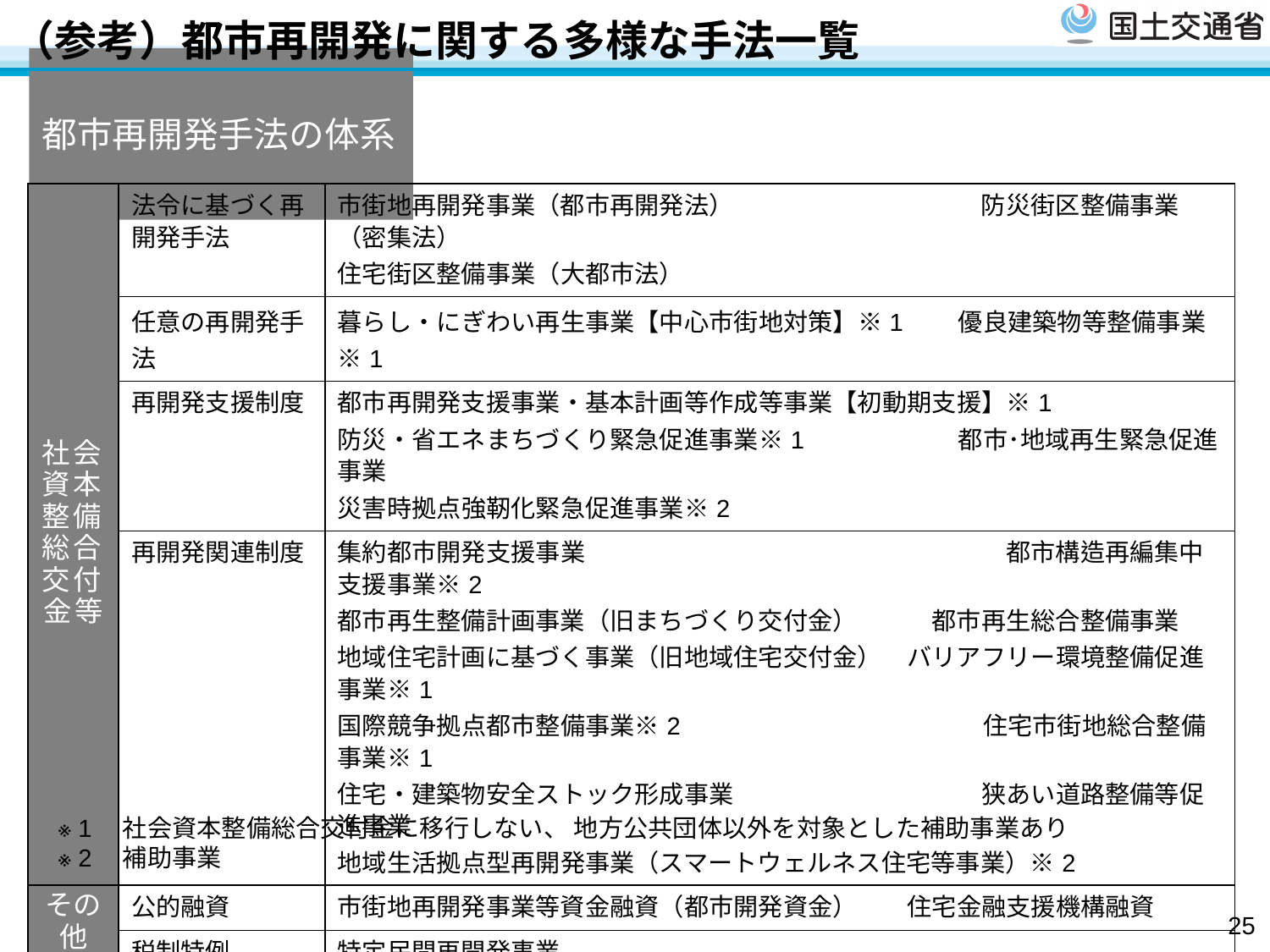

（参考）都市再開発に関する多様な手法一覧
# 都市再開発手法の体系
| 社会資本整備総合交付金等 | 法令に基づく再開発手法 | 市街地再開発事業（都市再開発法）　　　　　　　　　　防災街区整備事業（密集法） 住宅街区整備事業（大都市法） |
| --- | --- | --- |
|  | 任意の再開発手法 | 暮らし・にぎわい再生事業【中心市街地対策】※1　　優良建築物等整備事業※1 |
|  | 再開発支援制度 | 都市再開発支援事業・基本計画等作成等事業【初動期支援】※1 防災・省エネまちづくり緊急促進事業※1　　　　　　都市･地域再生緊急促進事業　 災害時拠点強靭化緊急促進事業※2 |
|  | 再開発関連制度 | 集約都市開発支援事業　　　　　　　　　　　　　　　　　都市構造再編集中支援事業※2 都市再生整備計画事業（旧まちづくり交付金）　　　都市再生総合整備事業 地域住宅計画に基づく事業（旧地域住宅交付金）　バリアフリー環境整備促進事業※1 国際競争拠点都市整備事業※2　　　　　　　　　　　　住宅市街地総合整備事業※1 住宅・建築物安全ストック形成事業　　　　　　　　　　狭あい道路整備等促進事業 地域生活拠点型再開発事業（スマートウェルネス住宅等事業）※2 |
| その他 支援 | 公的融資 | 市街地再開発事業等資金融資（都市開発資金）　　住宅金融支援機構融資 |
|  | 税制特例 | 特定民間再開発事業 |
|  | その他 | 都市再生街区基本調査（土地活用促進調査） |
※1　社会資本整備総合交付金に移行しない、 地方公共団体以外を対象とした補助事業あり
※2　補助事業
25